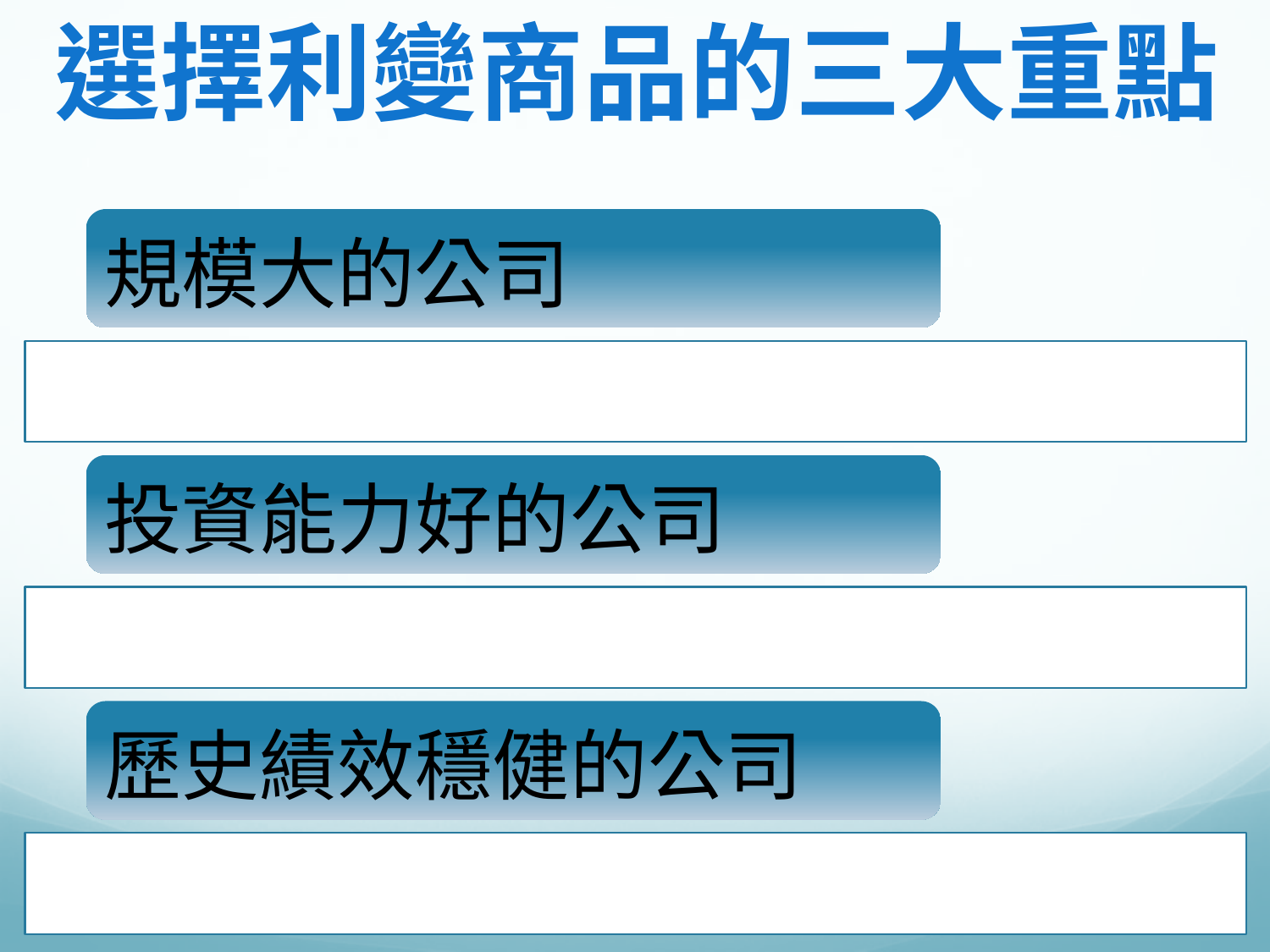

選擇利變商品的三大重點
規模大的公司
投資能力好的公司
歷史績效穩健的公司